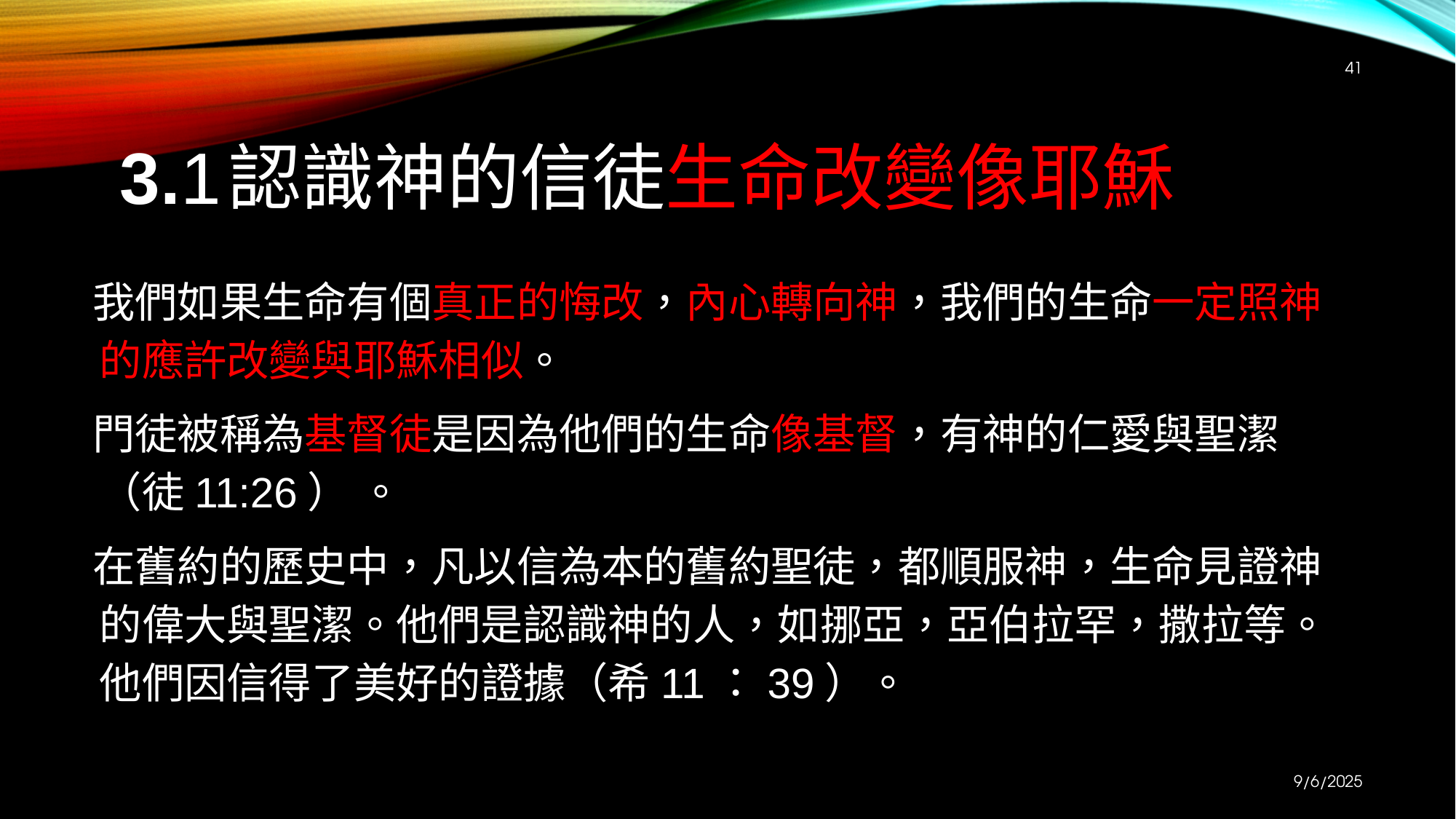

41
# 3.1	認識神的信徒生命改變像耶穌
我們如果生命有個真正的悔改，內心轉向神，我們的生命一定照神的應許改變與耶穌相似。
門徒被稱為基督徒是因為他們的生命像基督，有神的仁愛與聖潔（徒11:26） 。
在舊約的歷史中，凡以信為本的舊約聖徒，都順服神，生命見證神的偉大與聖潔。他們是認識神的人，如挪亞，亞伯拉罕，撒拉等。他們因信得了美好的證據（希11：39）。
9/6/2025